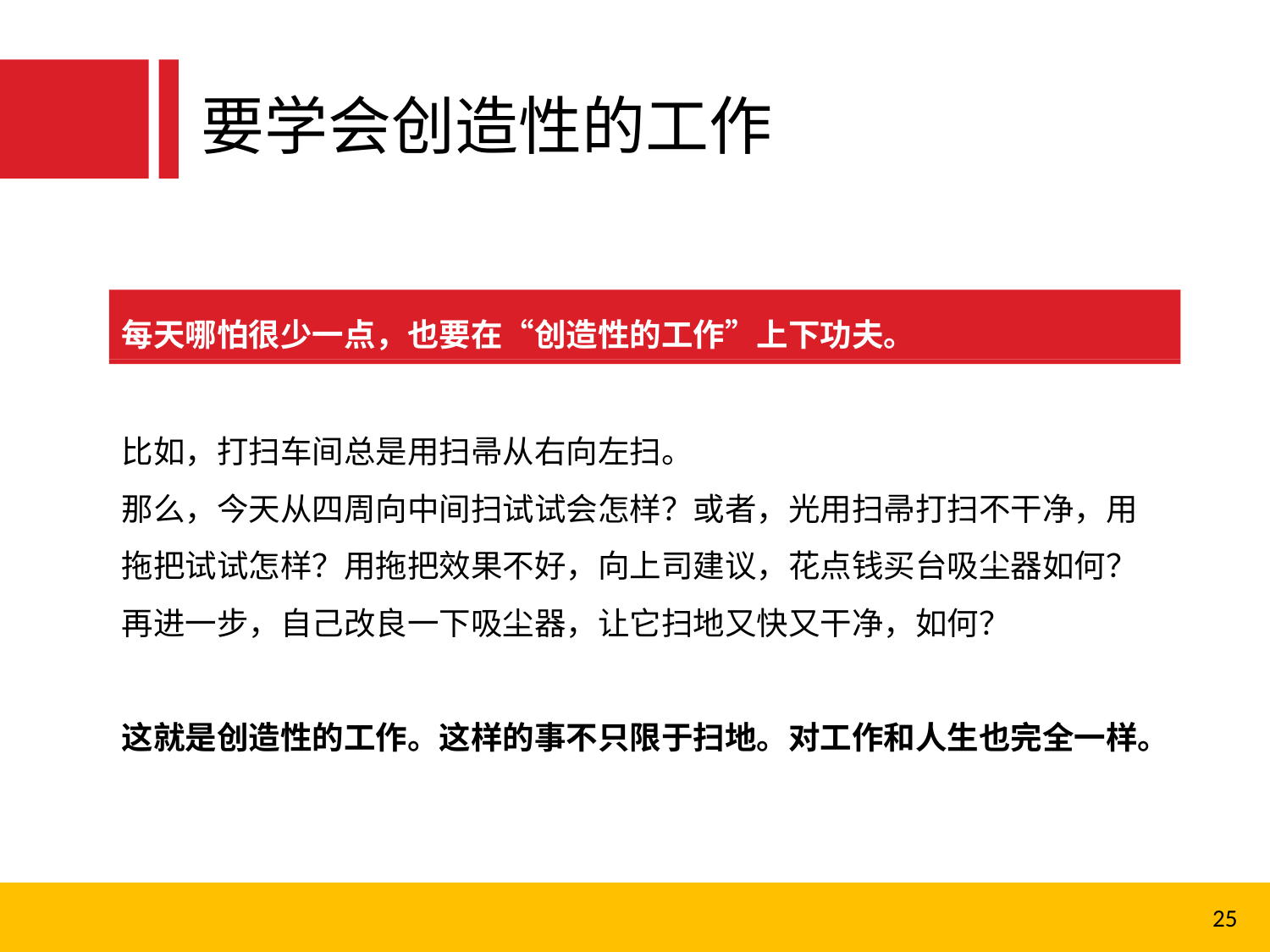

要学会创造性的工作
每天哪怕很少一点，也要在“创造性的工作”上下功夫。

比如，打扫车间总是用扫帚从右向左扫。
那么，今天从四周向中间扫试试会怎样？或者，光用扫帚打扫不干净，用拖把试试怎样？用拖把效果不好，向上司建议，花点钱买台吸尘器如何？再进一步，自己改良一下吸尘器，让它扫地又快又干净，如何？

这就是创造性的工作。这样的事不只限于扫地。对工作和人生也完全一样。

25